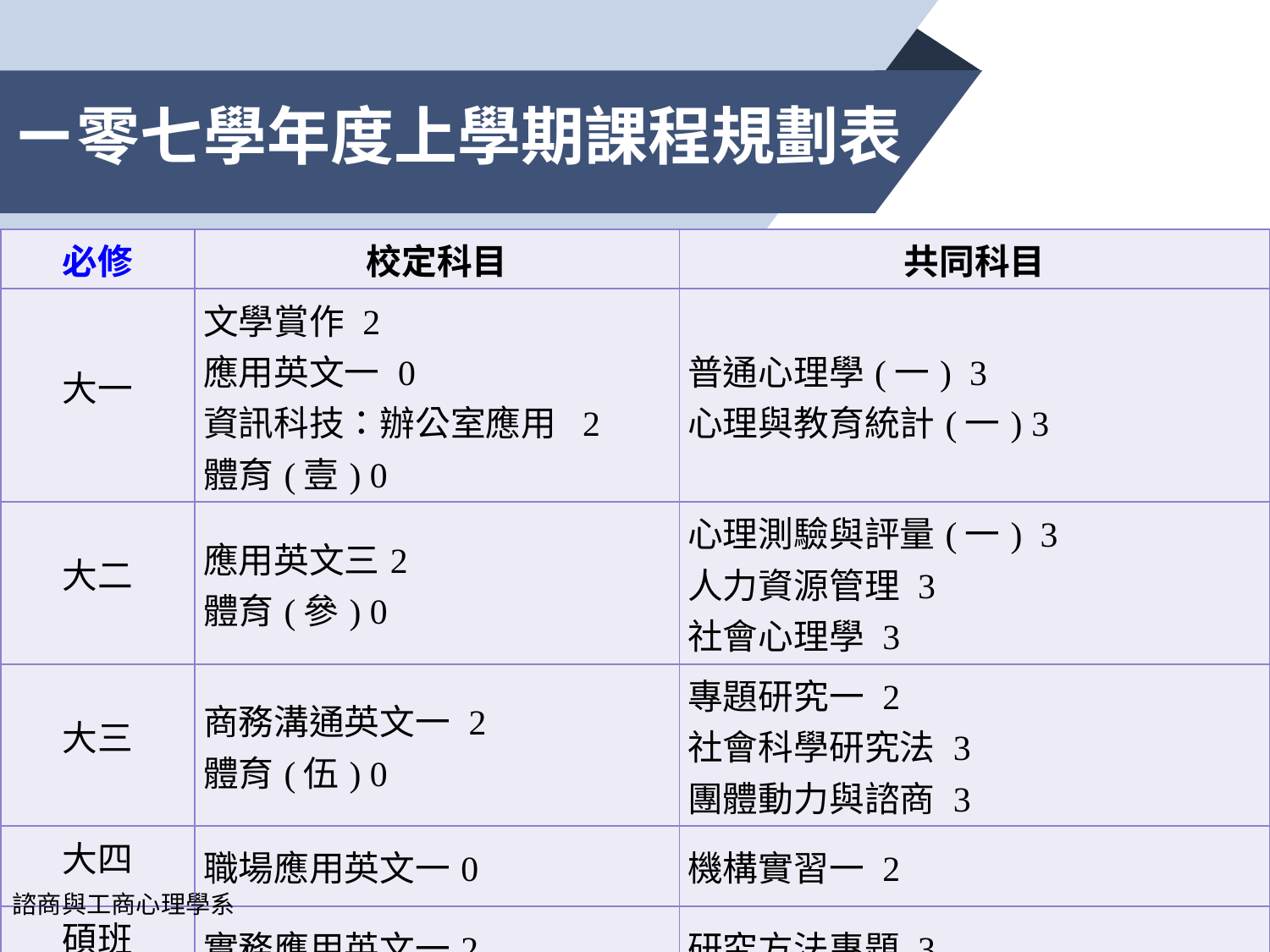

# ㄧ零七學年度上學期課程規劃表
| 必修 | 校定科目 | 共同科目 |
| --- | --- | --- |
| 大一 | 文學賞作 2 應用英文一 0 資訊科技：辦公室應用 2 體育(壹) 0 | 普通心理學(一) 3 心理與教育統計(一) 3 |
| 大二 | 應用英文三2 體育(參) 0 | 心理測驗與評量(一) 3 人力資源管理 3 社會心理學 3 |
| 大三 | 商務溝通英文一 2 體育(伍) 0 | 專題研究一 2 社會科學研究法 3 團體動力與諮商 3 |
| 大四 | 職場應用英文一0 | 機構實習一 2 |
| 碩班 | 實務應用英文一2 | 研究方法專題 3 |

諮商與工商心理學系